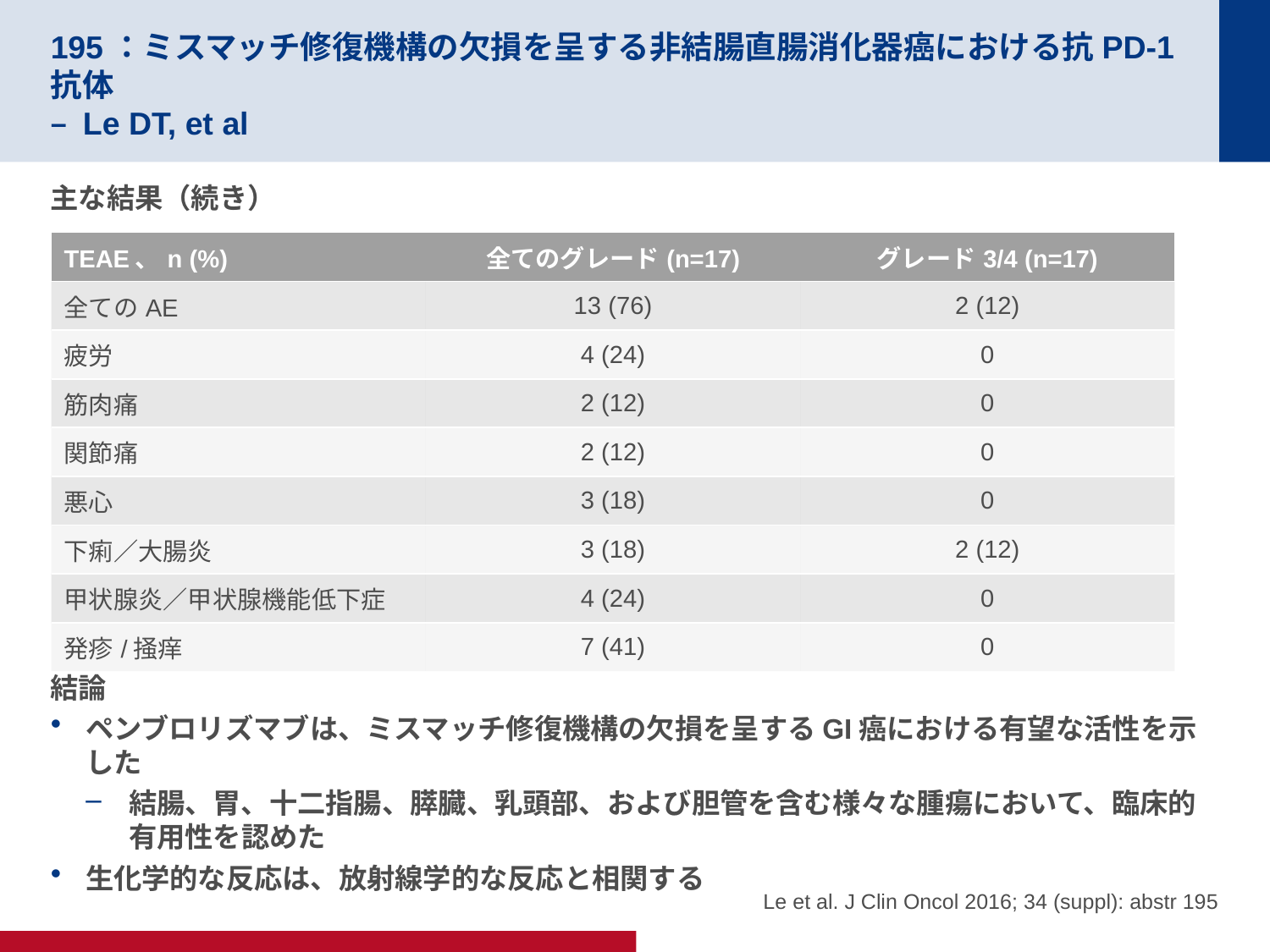

# 195：ミスマッチ修復機構の欠損を呈する非結腸直腸消化器癌における抗PD-1抗体 – Le DT, et al
主な結果（続き）

結論
ペンブロリズマブは、ミスマッチ修復機構の欠損を呈するGI癌における有望な活性を示した
結腸、胃、十二指腸、膵臓、乳頭部、および胆管を含む様々な腫瘍において、臨床的有用性を認めた
生化学的な反応は、放射線学的な反応と相関する
| TEAE、n (%) | 全てのグレード(n=17) | グレード3/4 (n=17) |
| --- | --- | --- |
| 全てのAE | 13 (76) | 2 (12) |
| 疲労 | 4 (24) | 0 |
| 筋肉痛 | 2 (12) | 0 |
| 関節痛 | 2 (12) | 0 |
| 悪心 | 3 (18) | 0 |
| 下痢／大腸炎 | 3 (18) | 2 (12) |
| 甲状腺炎／甲状腺機能低下症 | 4 (24) | 0 |
| 発疹/掻痒 | 7 (41) | 0 |
Le et al. J Clin Oncol 2016; 34 (suppl): abstr 195